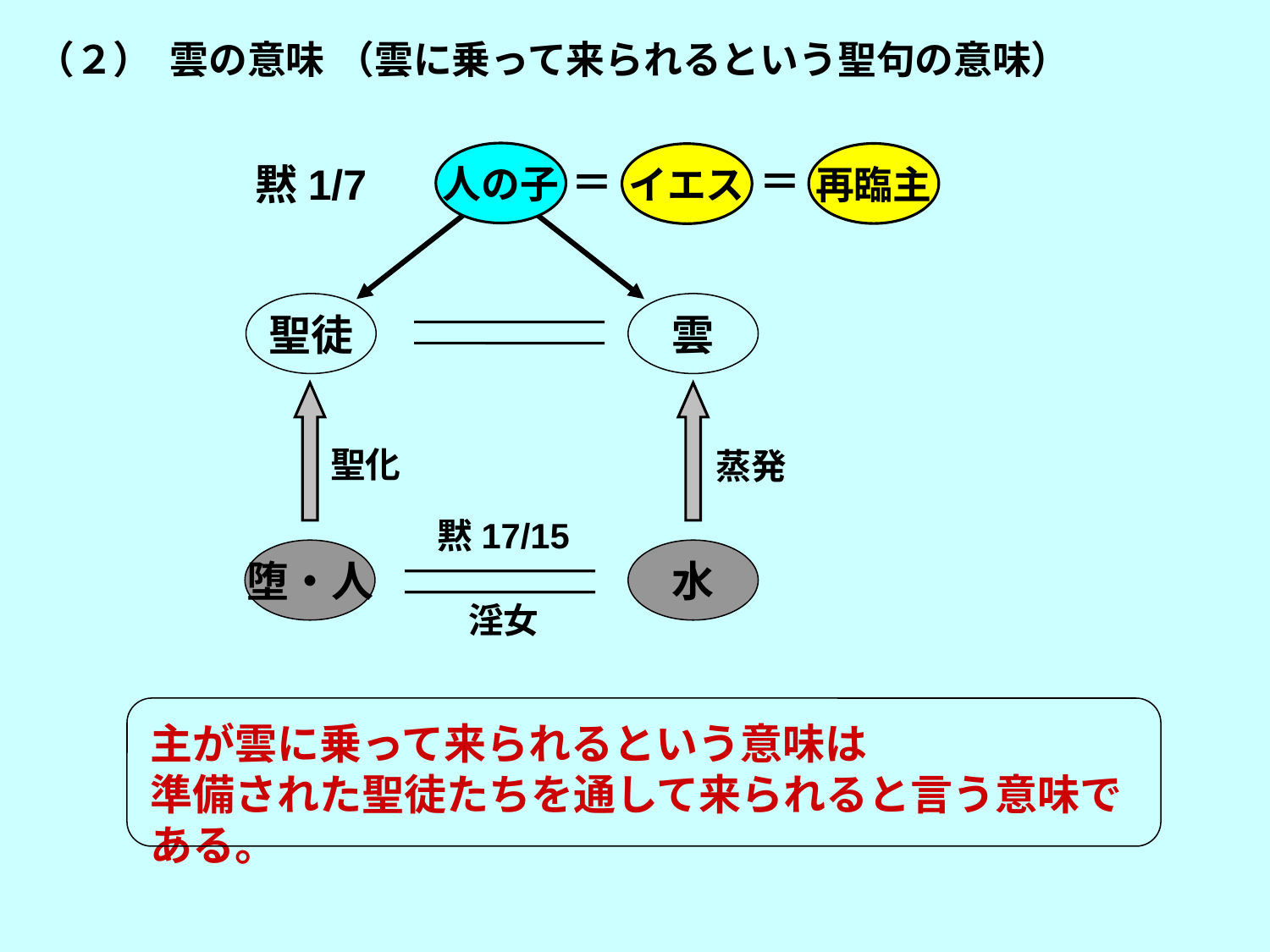

（２）  雲の意味 （雲に乗って来られるという聖句の意味）
人の子
再臨主
イエス
＝
＝
黙1/7

聖徒
雲

聖化
蒸発
黙17/15

淫女
堕・人
水

主が雲に乗って来られるという意味は
準備された聖徒たちを通して来られると言う意味である。